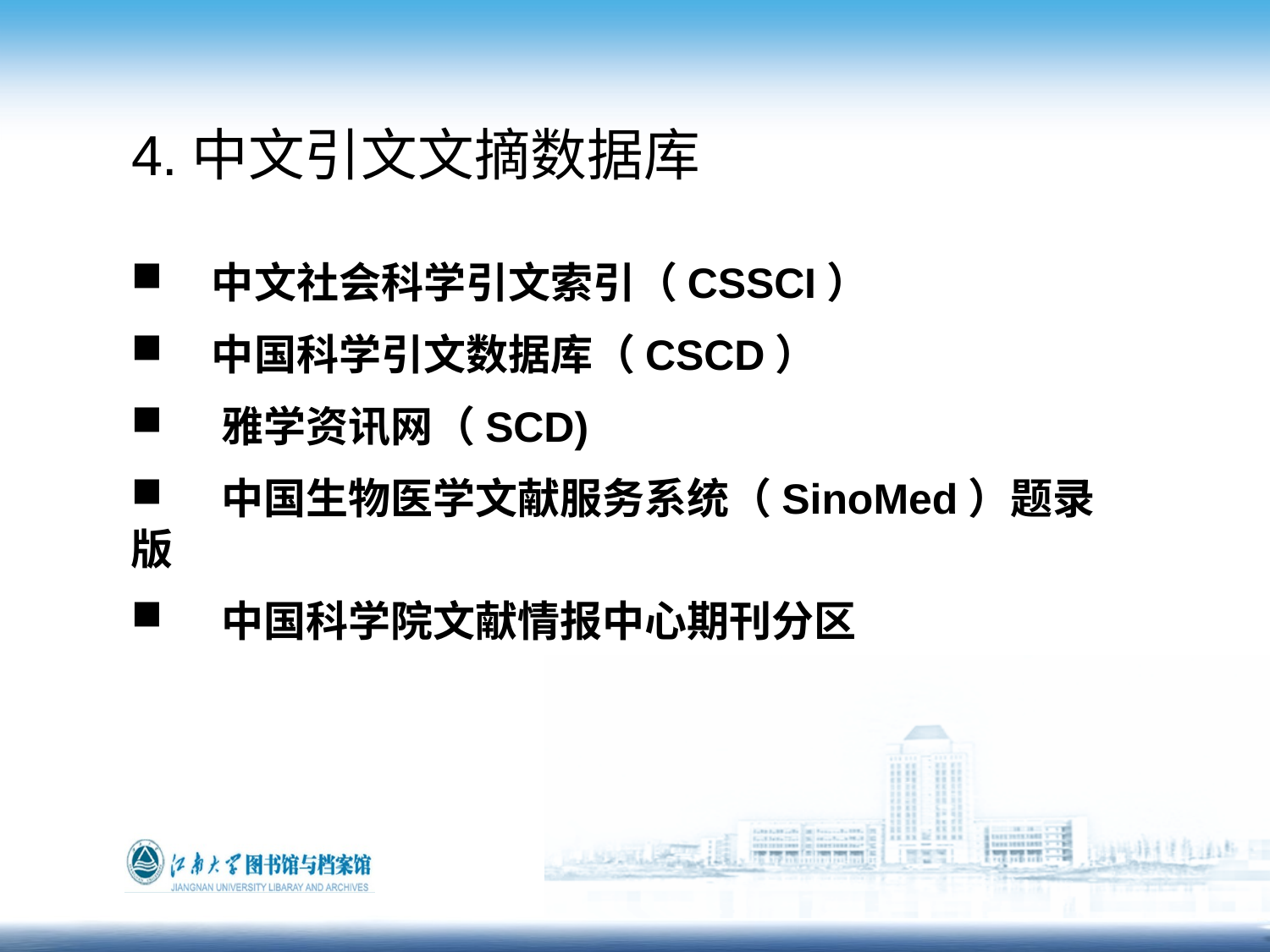

4.中文引文文摘数据库
    中文社会科学引文索引（CSSCI）
    中国科学引文数据库（CSCD）
     雅学资讯网（SCD)
     中国生物医学文献服务系统（SinoMed）题录版
     中国科学院文献情报中心期刊分区